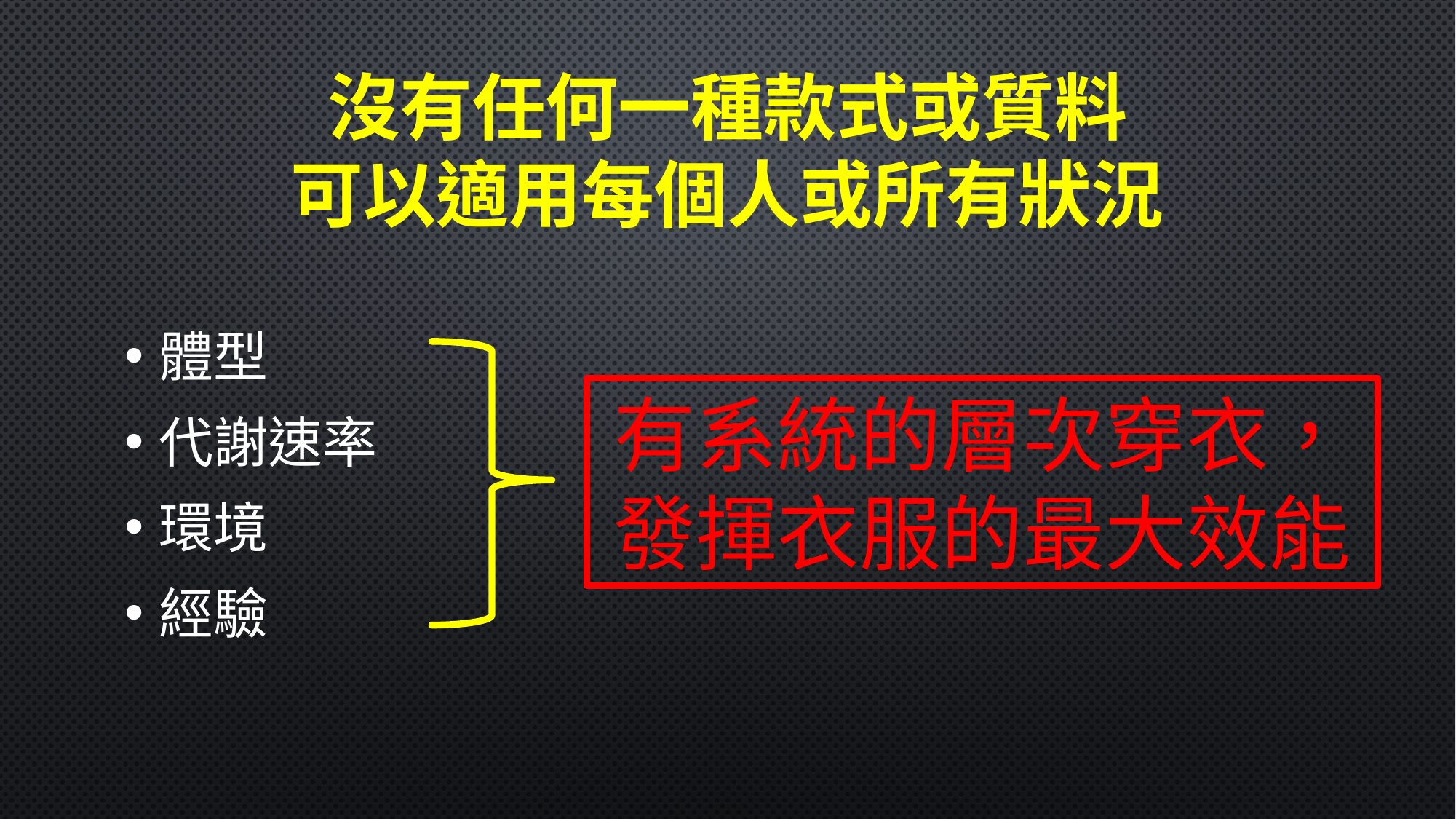

# 沒有任何一種款式或質料 可以適用每個人或所有狀況
體型
代謝速率
環境
經驗

有系統的層次穿衣，發揮衣服的最大效能